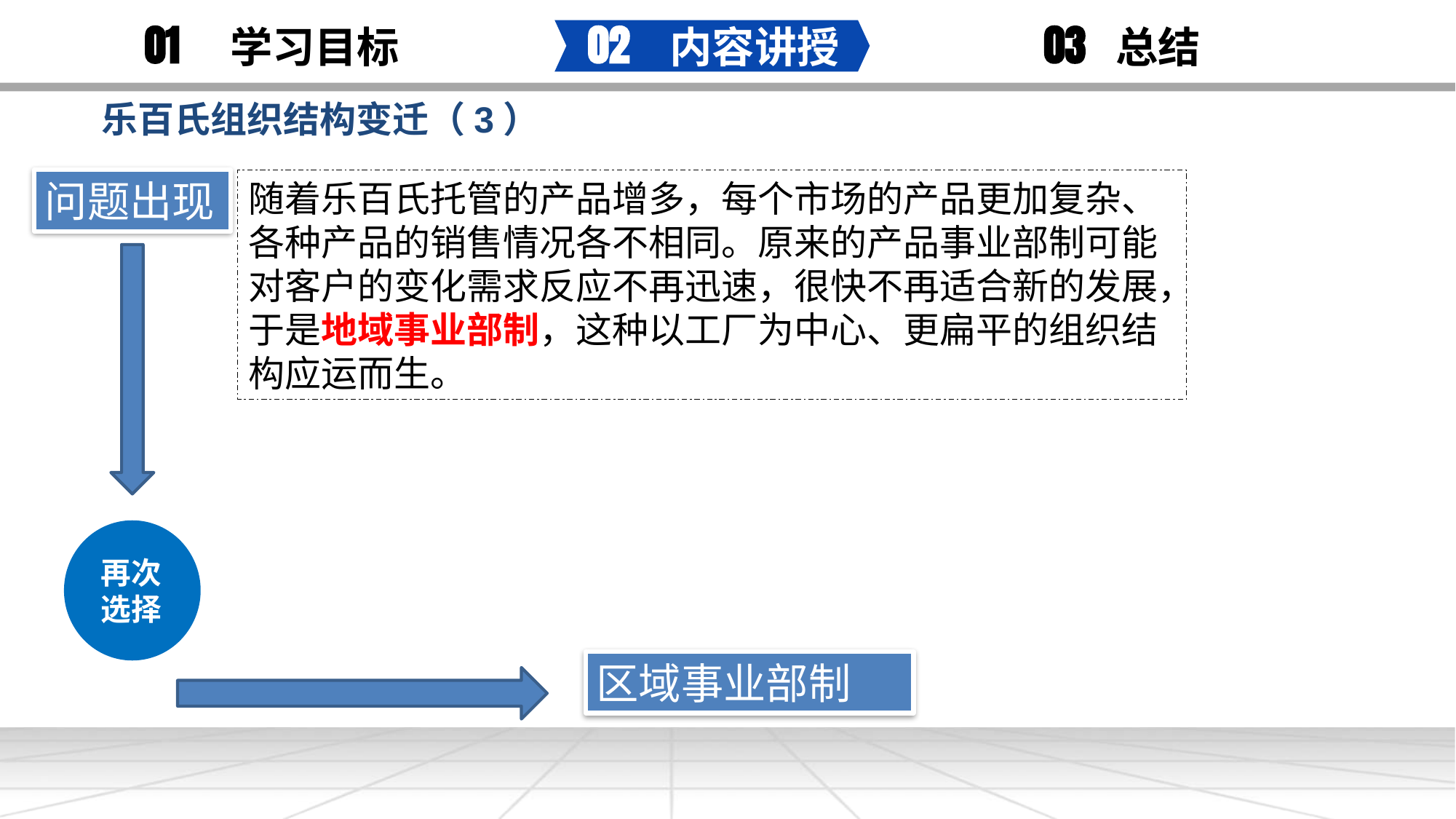

02   内容讲授
03  总结
01    学习目标

乐百氏组织结构变迁（3）
问题出现
随着乐百氏托管的产品增多，每个市场的产品更加复杂、各种产品的销售情况各不相同。原来的产品事业部制可能对客户的变化需求反应不再迅速，很快不再适合新的发展，于是地域事业部制，这种以工厂为中心、更扁平的组织结构应运而生。

再次选择
区域事业部制